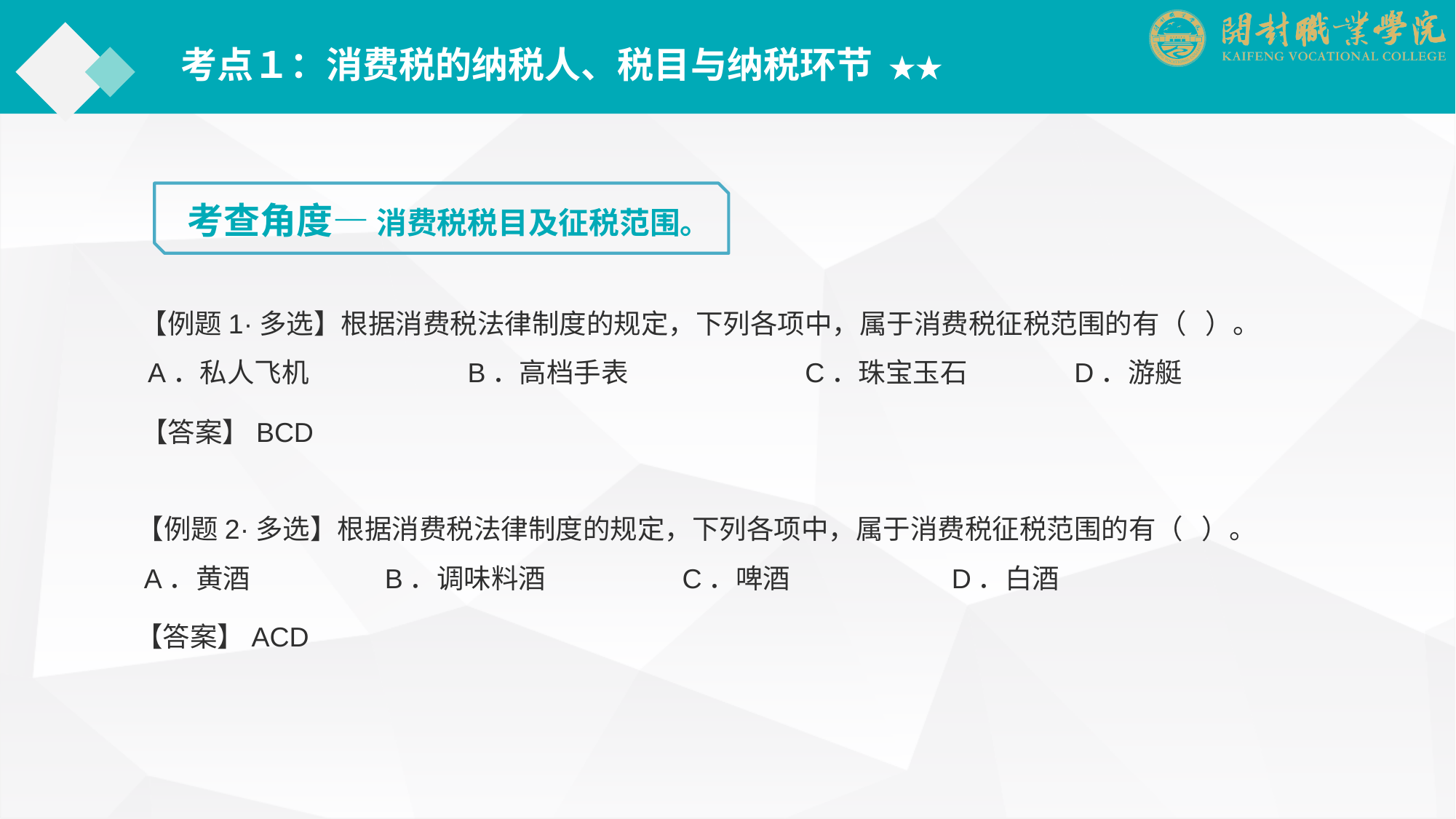

考点１：消费税的纳税人、税目与纳税环节  ★★

考查角度— 消费税税目及征税范围。
【例题1·多选】根据消费税法律制度的规定，下列各项中，属于消费税征税范围的有（   ）。
 A．私人飞机		B．高档手表　　　　　　 C．珠宝玉石	　　D．游艇
【答案】BCD
【例题2·多选】根据消费税法律制度的规定，下列各项中，属于消费税征税范围的有（   ）。
 A．黄酒  　　　　 B．调味料酒		C．啤酒   　　　　　D．白酒
【答案】ACD